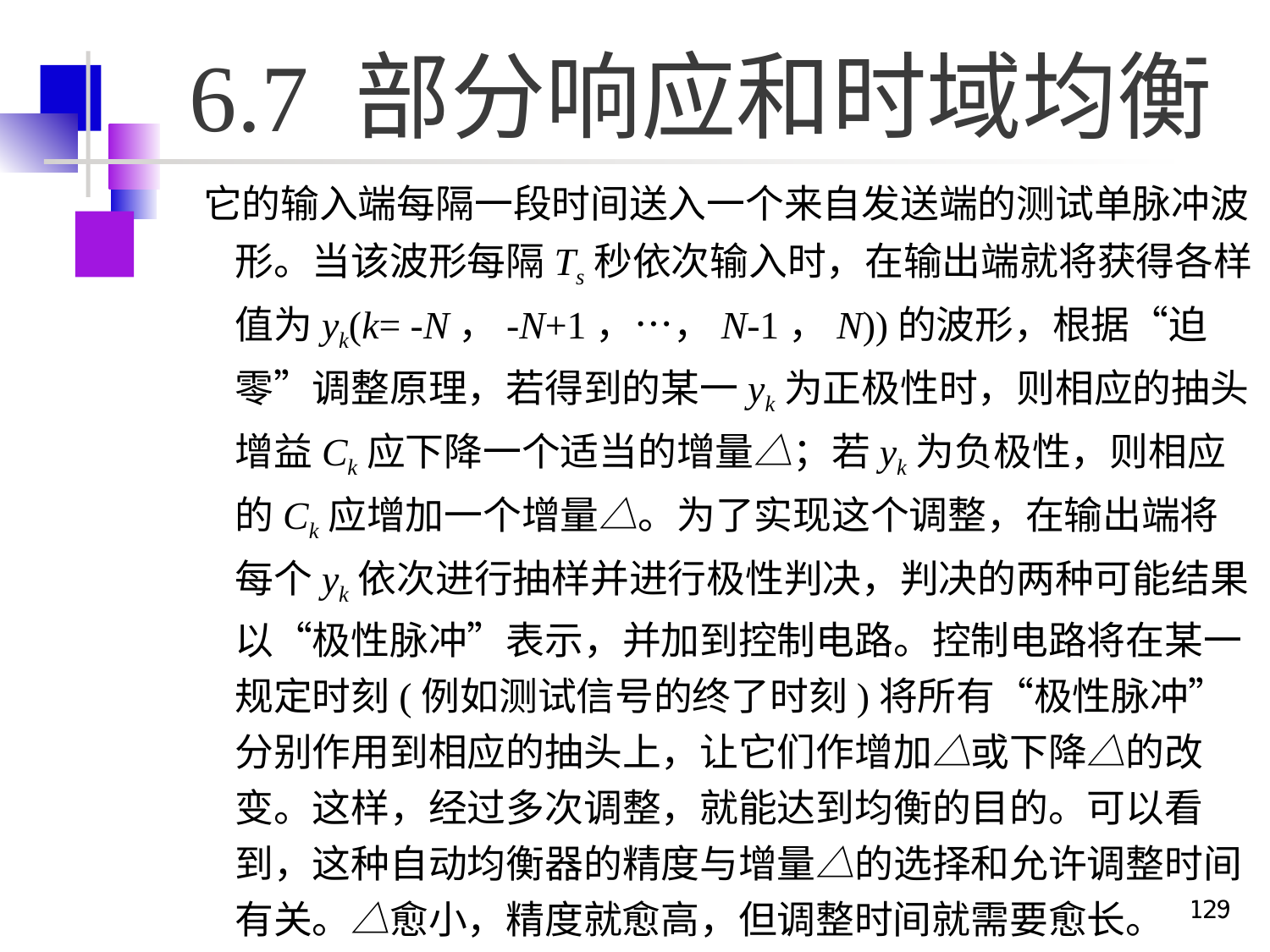

# 6.7 部分响应和时域均衡
它的输入端每隔一段时间送入一个来自发送端的测试单脉冲波形。当该波形每隔Ts秒依次输入时，在输出端就将获得各样值为yk(k= -N，-N+1，…，N-1，N))的波形，根据“迫零”调整原理，若得到的某一yk为正极性时，则相应的抽头增益Ck应下降一个适当的增量△；若yk为负极性，则相应的Ck应增加一个增量△。为了实现这个调整，在输出端将每个yk依次进行抽样并进行极性判决，判决的两种可能结果以“极性脉冲”表示，并加到控制电路。控制电路将在某一规定时刻(例如测试信号的终了时刻)将所有“极性脉冲”分别作用到相应的抽头上，让它们作增加△或下降△的改变。这样，经过多次调整，就能达到均衡的目的。可以看到，这种自动均衡器的精度与增量△的选择和允许调整时间有关。△愈小，精度就愈高，但调整时间就需要愈长。
129